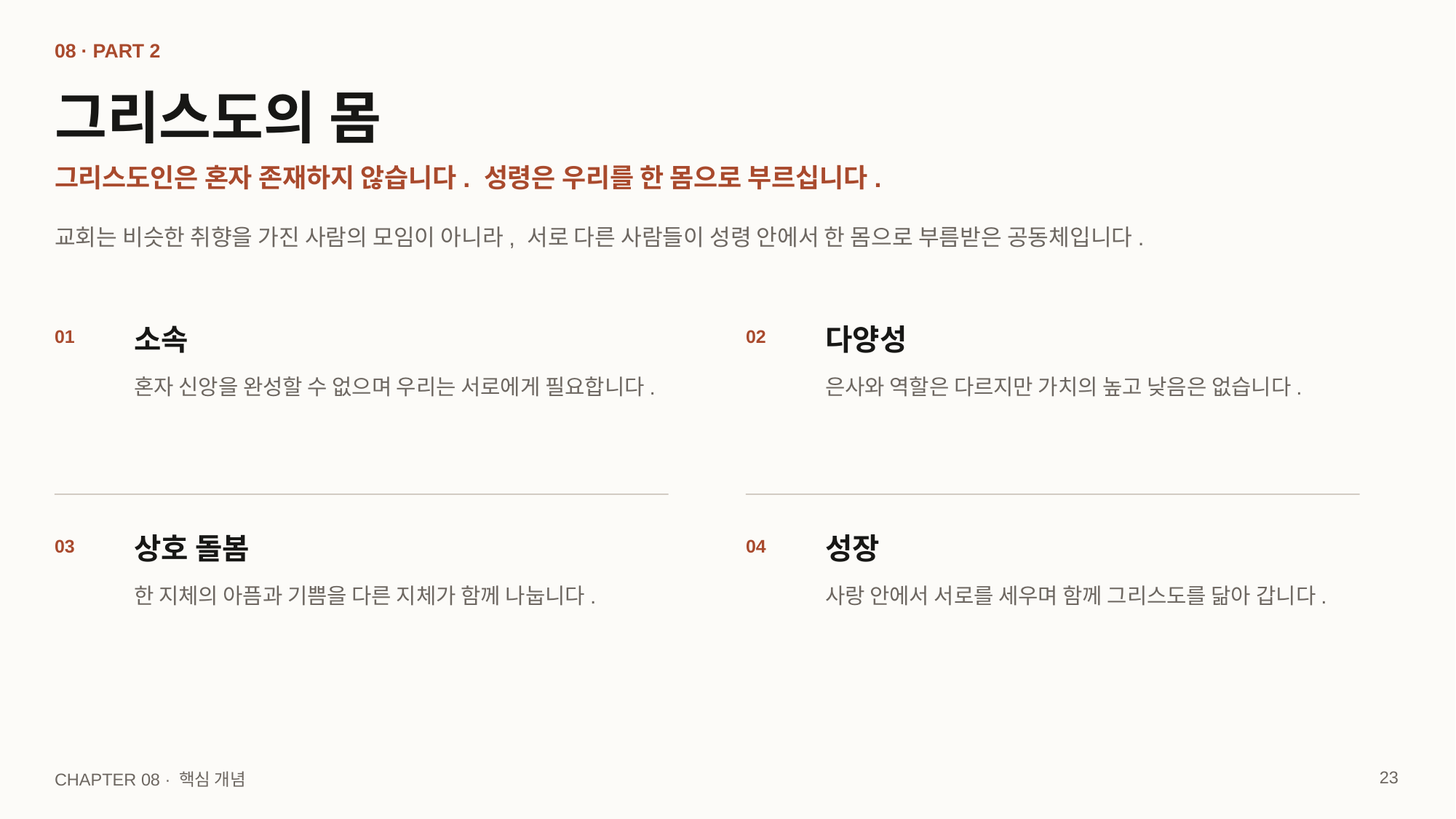

08 · PART 2
그리스도의 몸
그리스도인은 혼자 존재하지 않습니다. 성령은 우리를 한 몸으로 부르십니다.
교회는 비슷한 취향을 가진 사람의 모임이 아니라, 서로 다른 사람들이 성령 안에서 한 몸으로 부름받은 공동체입니다.
소속
다양성
01
02
혼자 신앙을 완성할 수 없으며 우리는 서로에게 필요합니다.
은사와 역할은 다르지만 가치의 높고 낮음은 없습니다.

상호 돌봄
성장
03
04
한 지체의 아픔과 기쁨을 다른 지체가 함께 나눕니다.
사랑 안에서 서로를 세우며 함께 그리스도를 닮아 갑니다.
23
CHAPTER 08 · 핵심 개념